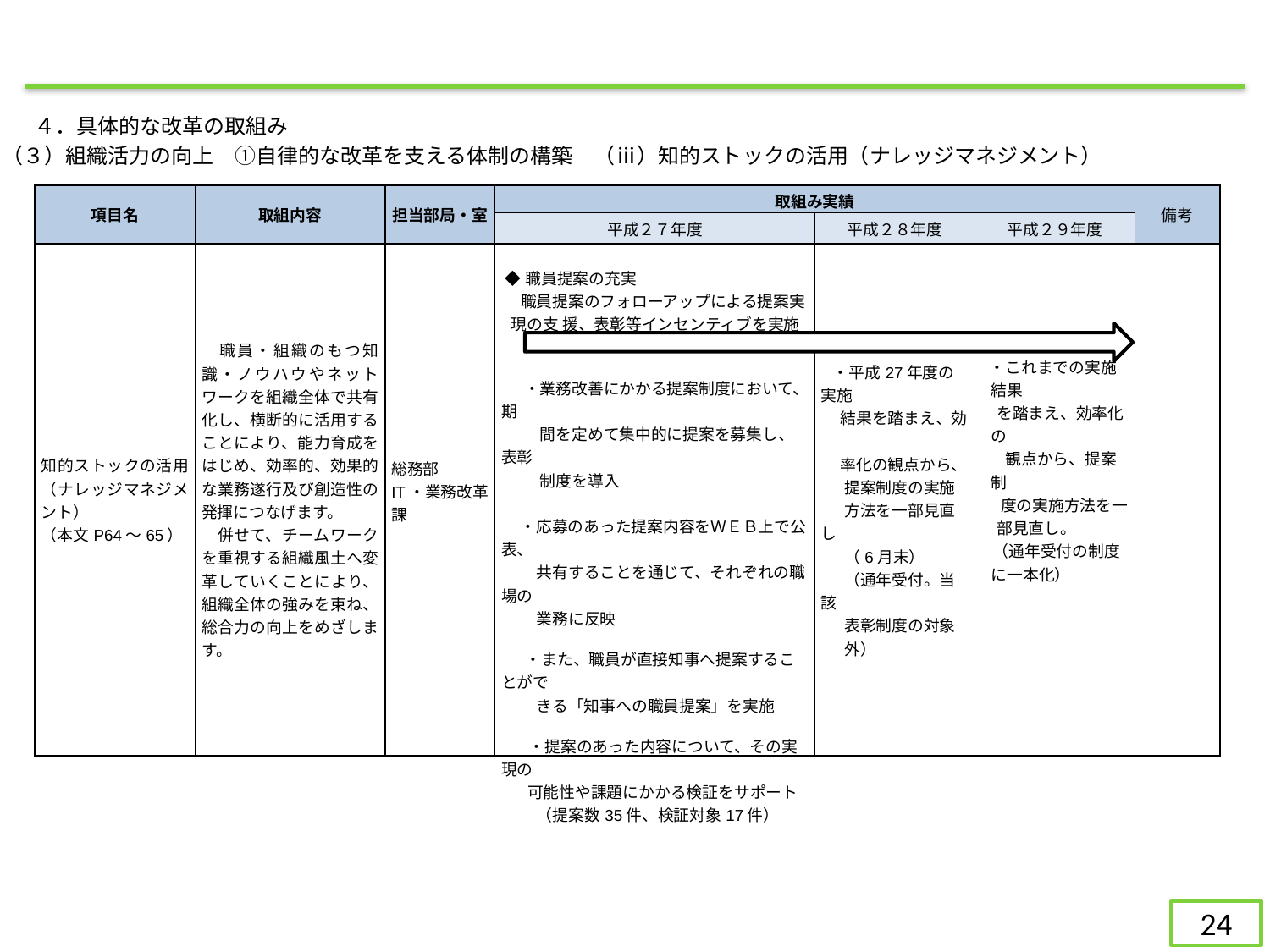

４．具体的な改革の取組み
（３）組織活力の向上　①自律的な改革を支える体制の構築　（ⅲ）知的ストックの活用（ナレッジマネジメント）
| 項目名 | 取組内容 | 担当部局・室 | 取組み実績 |  |  | 備考 |
| --- | --- | --- | --- | --- | --- | --- |
|  |  |  | 平成２７年度 | 平成２８年度 | 平成２９年度 |  |
| 知的ストックの活用（ナレッジマネジメント） （本文P64～65） | 職員・組織のもつ知識・ノウハウやネットワークを組織全体で共有化し、横断的に活用することにより、能力育成をはじめ、効率的、効果的な業務遂行及び創造性の発揮につなげます。 　併せて、チームワークを重視する組織風土へ変革していくことにより、組織全体の強みを束ね、総合力の向上をめざします。 | 総務部 IT・業務改革課 | ◆職員提案の充実 　 職員提案のフォローアップによる提案実現の支 援、表彰等インセンティブを実施 　　   　 ・業務改善にかかる提案制度において、期 　 　 間を定めて集中的に提案を募集し、表彰 　　 制度を導入 　 ・応募のあった提案内容をＷＥＢ上で公表、 　　 共有することを通じて、それぞれの職場の 　 　業務に反映  　・また、職員が直接知事へ提案することがで 　　 きる「知事への職員提案」を実施 　・提案のあった内容について、その実現の 可能性や課題にかかる検証をサポート 　　 （提案数35件、検証対象17件） | ・平成27年度の実施 結果を踏まえ、効 率化の観点から、 　 提案制度の実施 　 方法を一部見直し 　 （6月末） 　 （通年受付。当該 　 表彰制度の対象 　 外） | ・これまでの実施結果 を踏まえ、効率化の 　観点から、提案制　 　 度の実施方法を一 部見直し。 （通年受付の制度に一本化） |  |

24